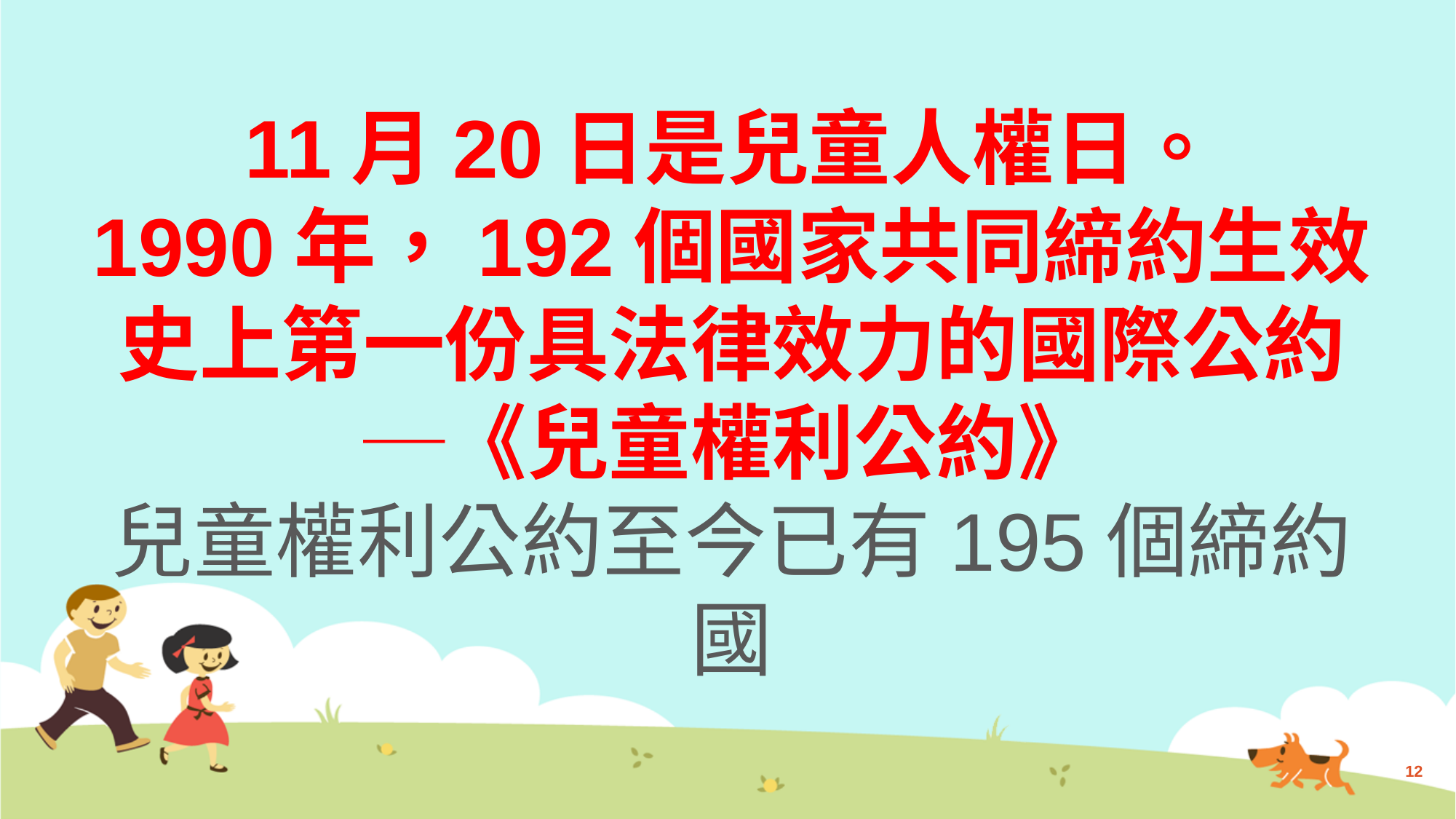

11月20日是兒童人權日。
1990年，192個國家共同締約生效史上第一份具法律效力的國際公約─《兒童權利公約》
兒童權利公約至今已有195個締約國
12